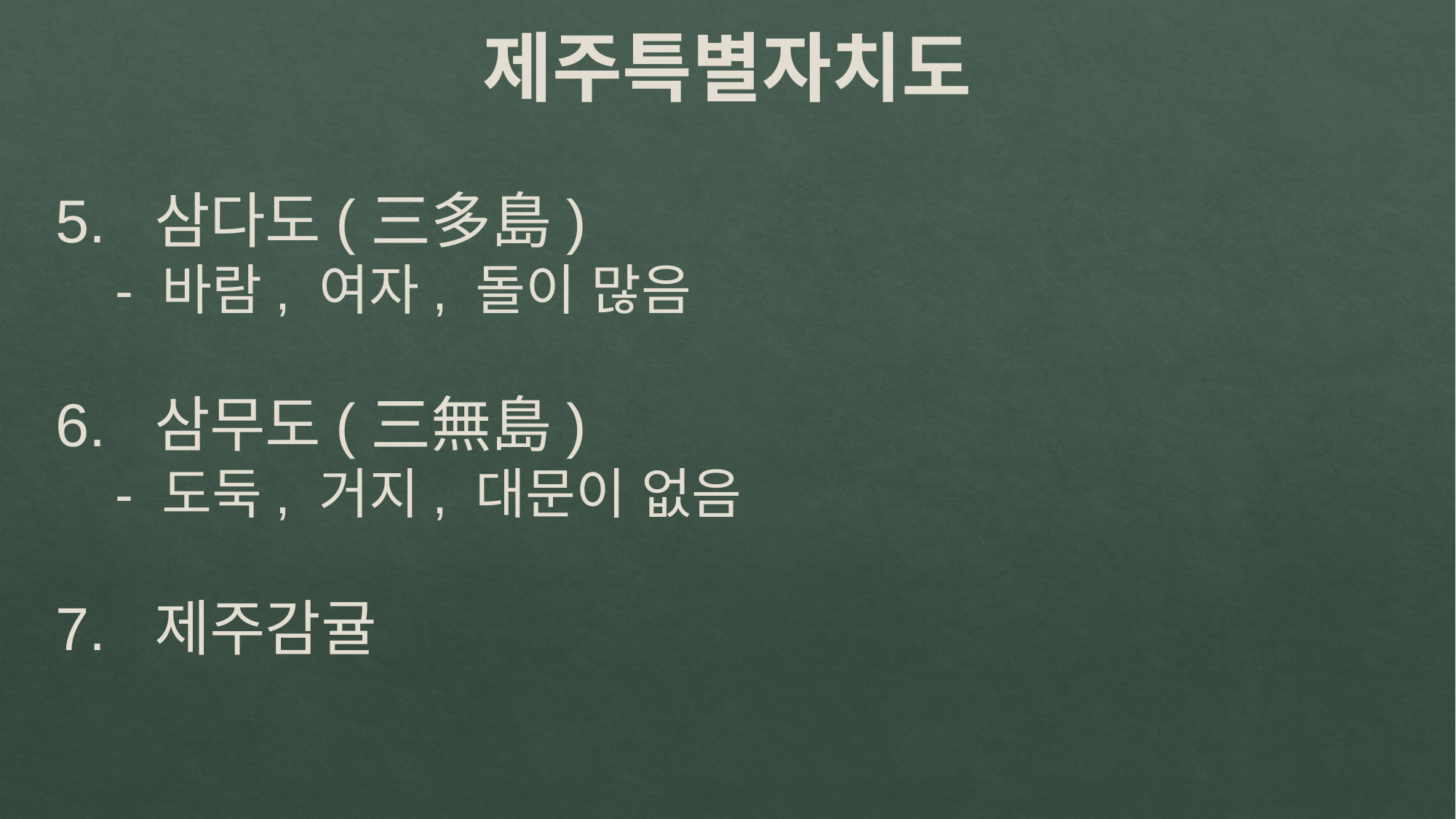

제주특별자치도
5.  삼다도(三多島)
    - 바람, 여자, 돌이 많음

6.  삼무도(三無島)
    - 도둑, 거지, 대문이 없음

7.  제주감귤